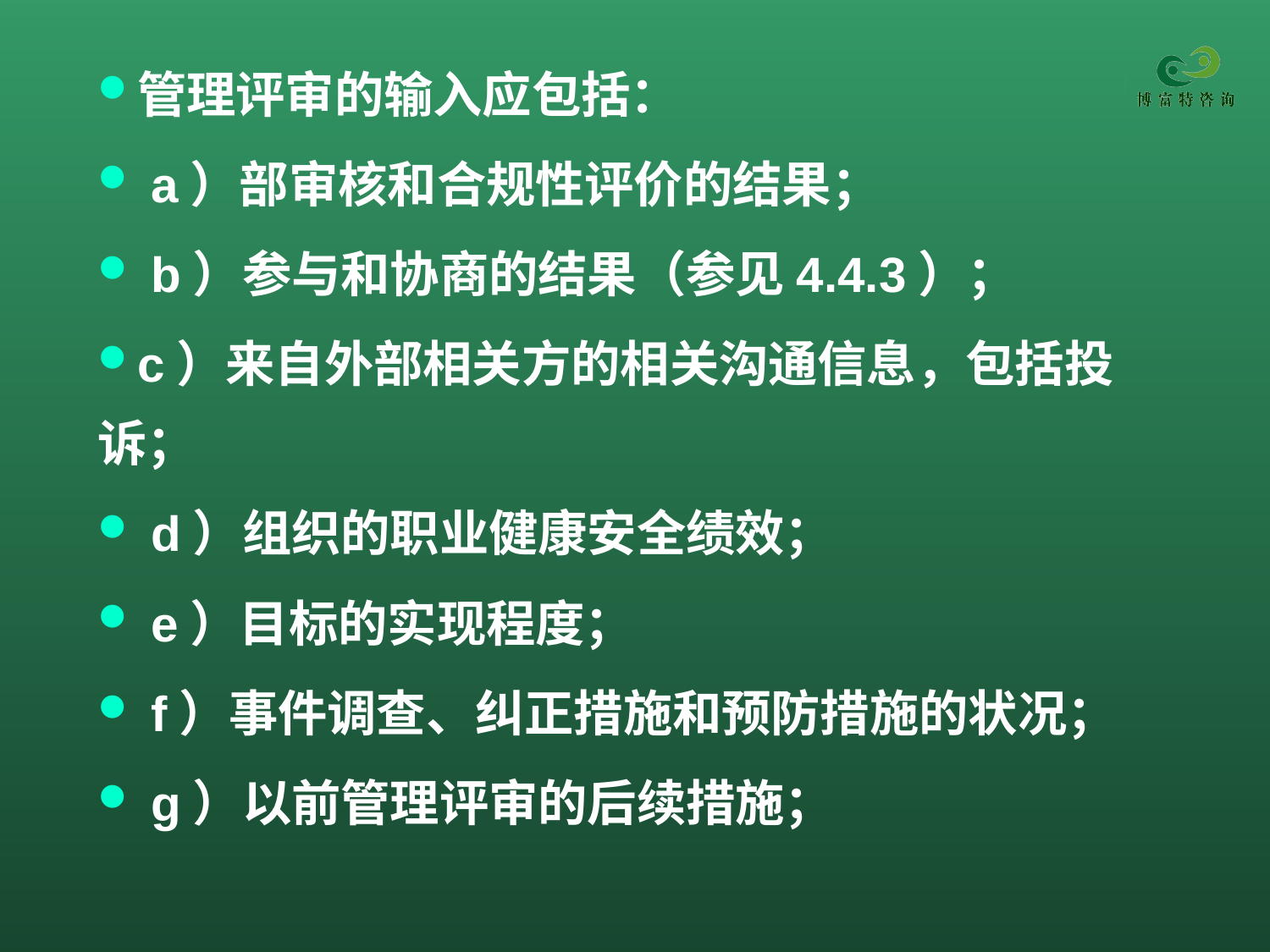

管理评审的输入应包括：
 a）部审核和合规性评价的结果；
 b）参与和协商的结果（参见4.4.3）；
c）来自外部相关方的相关沟通信息，包括投诉；
 d）组织的职业健康安全绩效；
 e）目标的实现程度；
 f）事件调查、纠正措施和预防措施的状况；
 g）以前管理评审的后续措施；